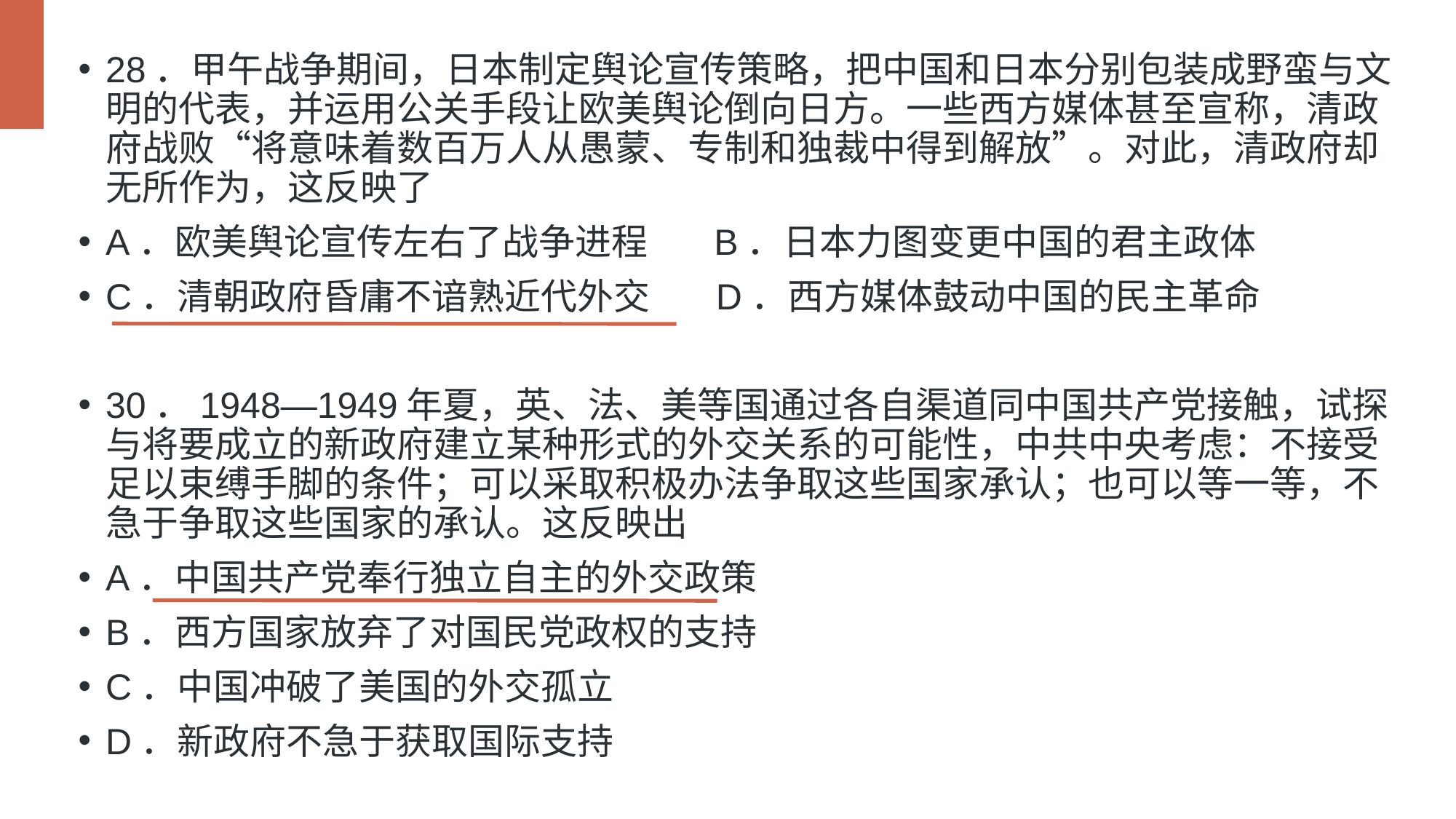

28．甲午战争期间，日本制定舆论宣传策略，把中国和日本分别包装成野蛮与文明的代表，并运用公关手段让欧美舆论倒向日方。一些西方媒体甚至宣称，清政府战败“将意味着数百万人从愚蒙、专制和独裁中得到解放”。对此，清政府却无所作为，这反映了
A．欧美舆论宣传左右了战争进程       B．日本力图变更中国的君主政体
C．清朝政府昏庸不谙熟近代外交       D．西方媒体鼓动中国的民主革命

30．1948—1949年夏，英、法、美等国通过各自渠道同中国共产党接触，试探与将要成立的新政府建立某种形式的外交关系的可能性，中共中央考虑：不接受足以束缚手脚的条件；可以采取积极办法争取这些国家承认；也可以等一等，不急于争取这些国家的承认。这反映出
A．中国共产党奉行独立自主的外交政策
B．西方国家放弃了对国民党政权的支持
C．中国冲破了美国的外交孤立
D．新政府不急于获取国际支持